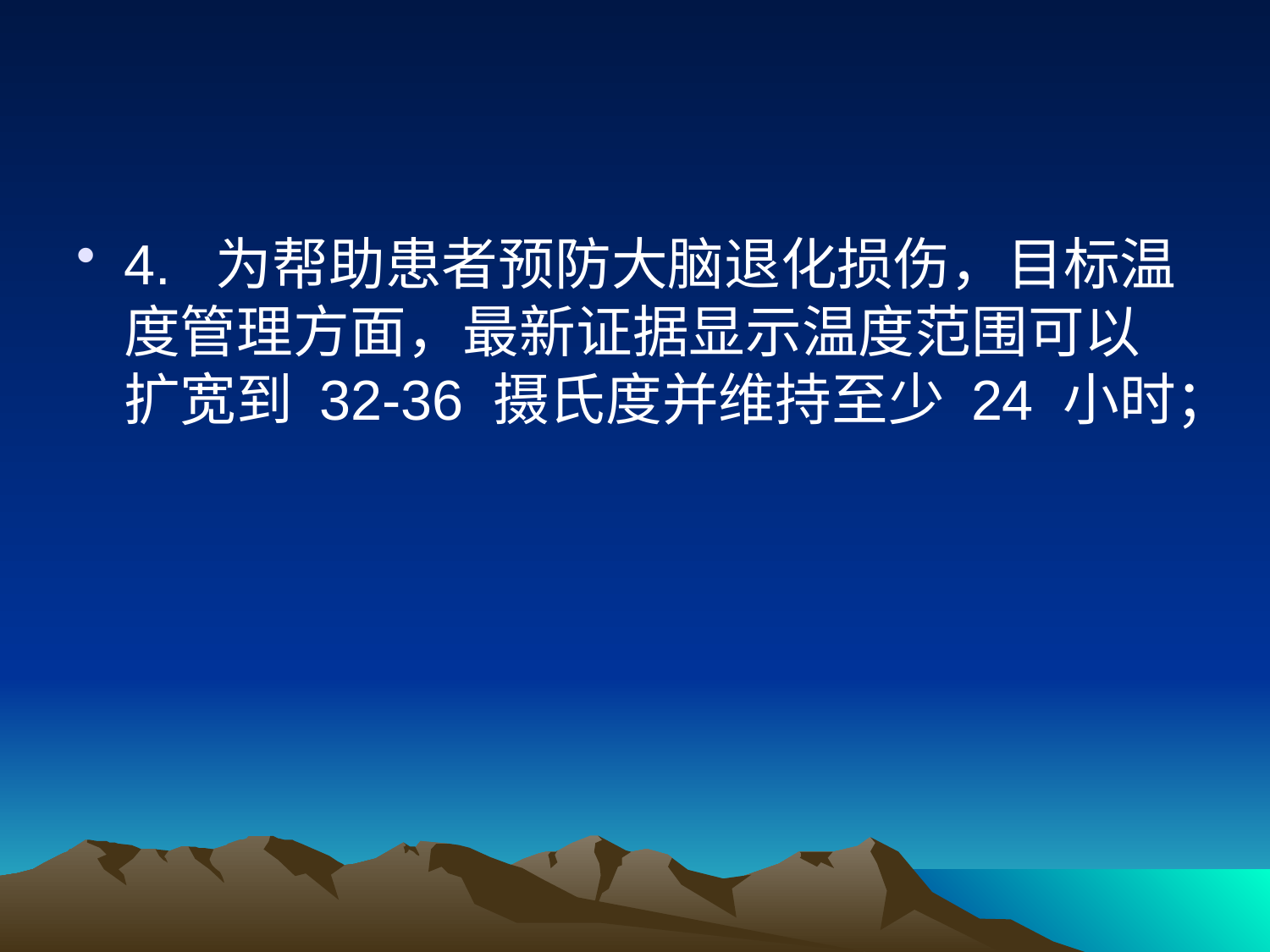

#
4.  为帮助患者预防大脑退化损伤，目标温度管理方面，最新证据显示温度范围可以扩宽到 32-36 摄氏度并维持至少 24 小时；